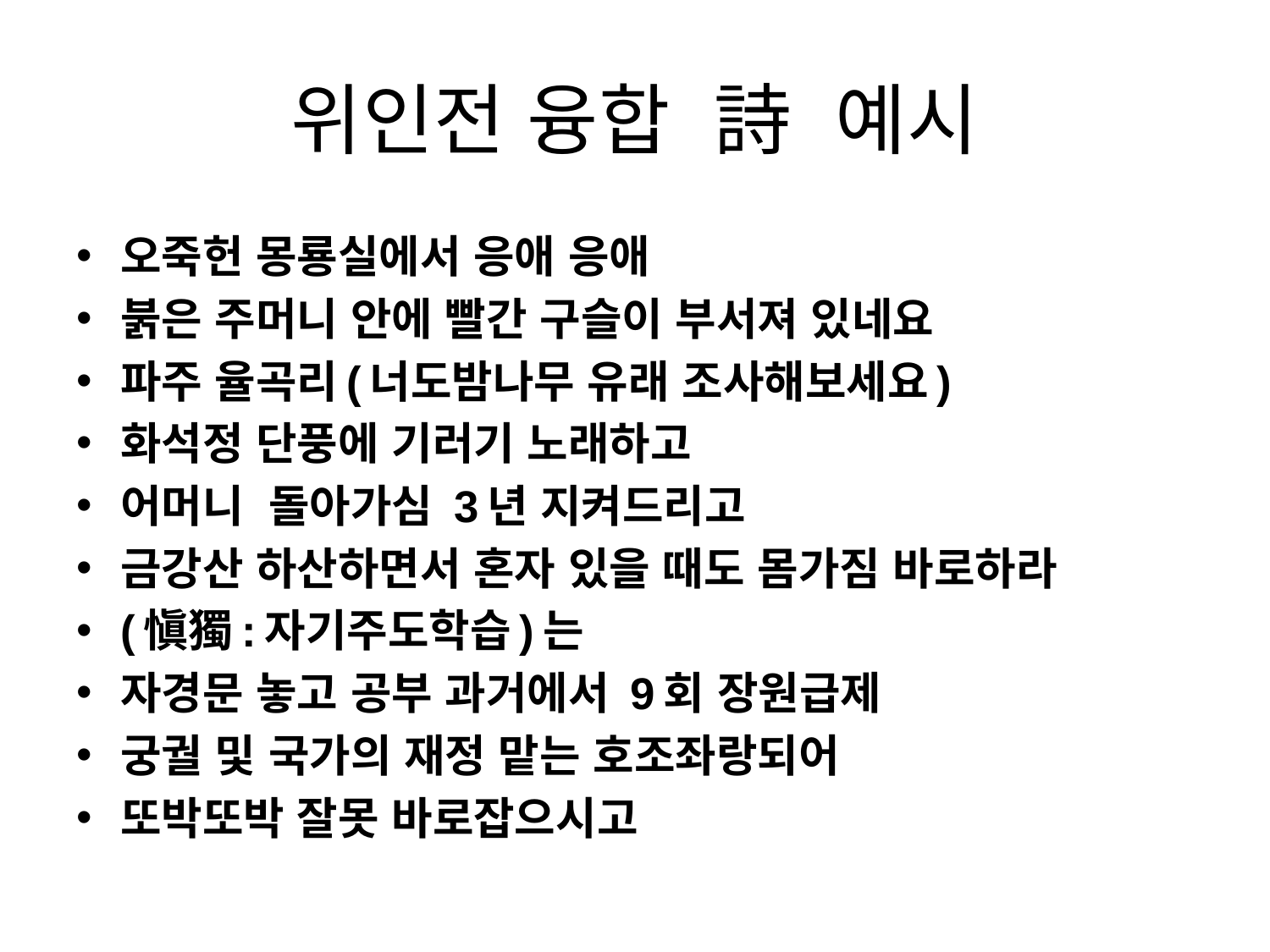

# 위인전 융합  詩  예시
오죽헌 몽룡실에서 응애 응애
붉은 주머니 안에 빨간 구슬이 부서져 있네요
파주 율곡리(너도밤나무 유래 조사해보세요)
화석정 단풍에 기러기 노래하고
어머니  돌아가심 3년 지켜드리고
금강산 하산하면서 혼자 있을 때도 몸가짐 바로하라
(愼獨:자기주도학습)는
자경문 놓고 공부 과거에서 9회 장원급제
궁궐 및 국가의 재정 맡는 호조좌랑되어
또박또박 잘못 바로잡으시고